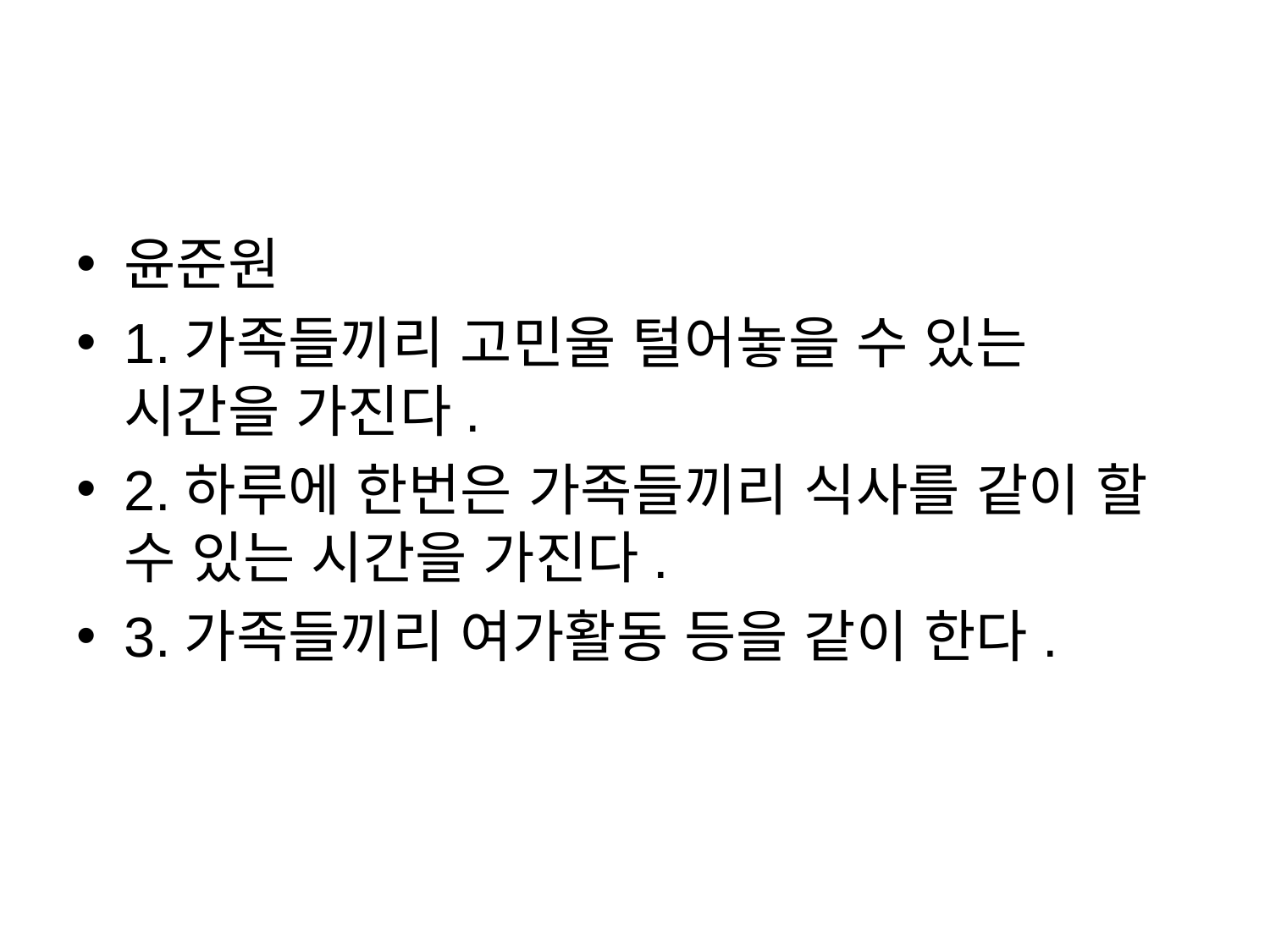

#
윤준원
1.가족들끼리 고민울 털어놓을 수 있는 시간을 가진다.
2.하루에 한번은 가족들끼리 식사를 같이 할 수 있는 시간을 가진다.
3.가족들끼리 여가활동 등을 같이 한다.